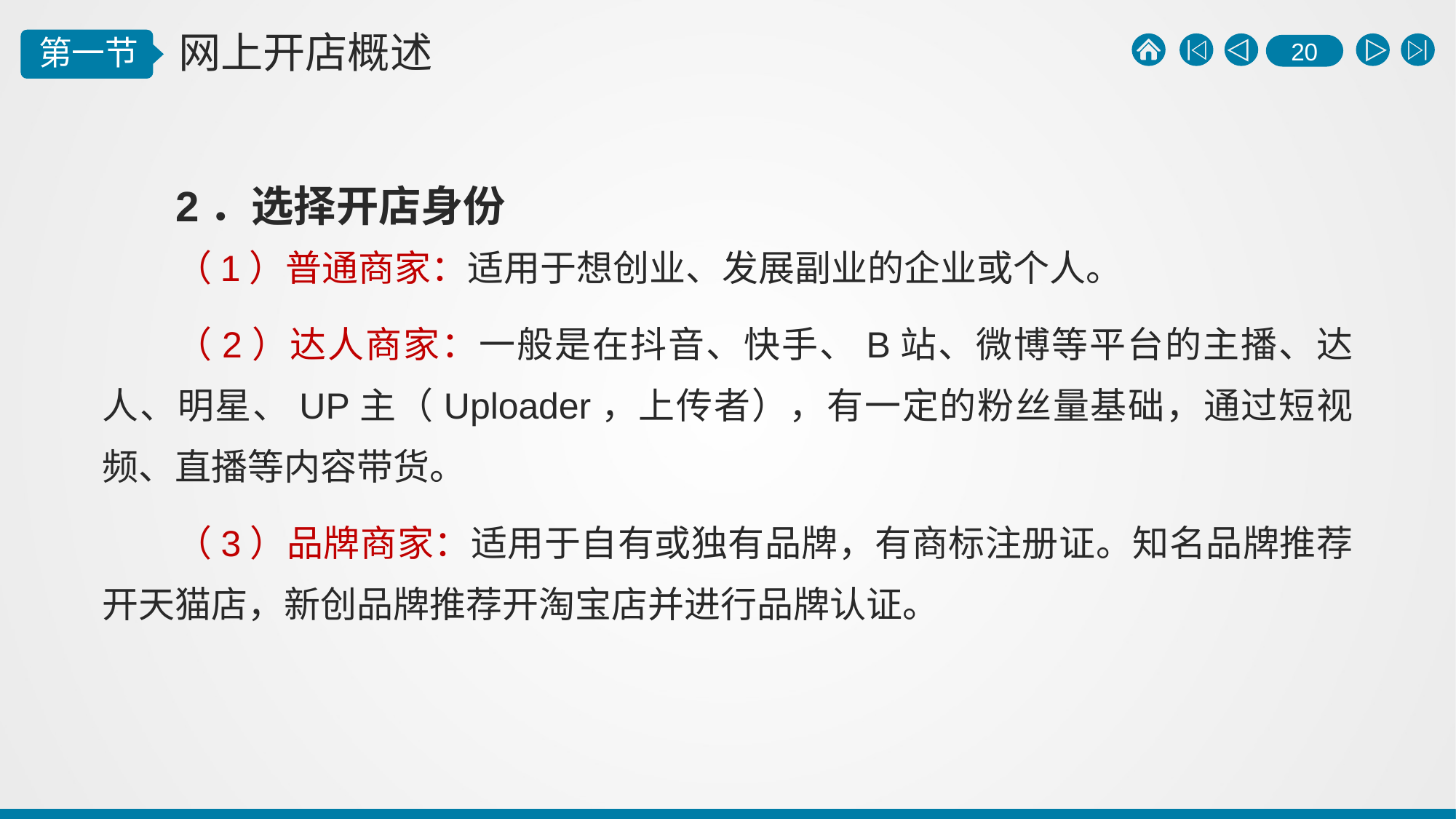

2．选择开店身份
（1）普通商家：适用于想创业、发展副业的企业或个人。
（2）达人商家：一般是在抖音、快手、B站、微博等平台的主播、达人、明星、UP主（Uploader，上传者），有一定的粉丝量基础，通过短视频、直播等内容带货。
（3）品牌商家：适用于自有或独有品牌，有商标注册证。知名品牌推荐开天猫店，新创品牌推荐开淘宝店并进行品牌认证。